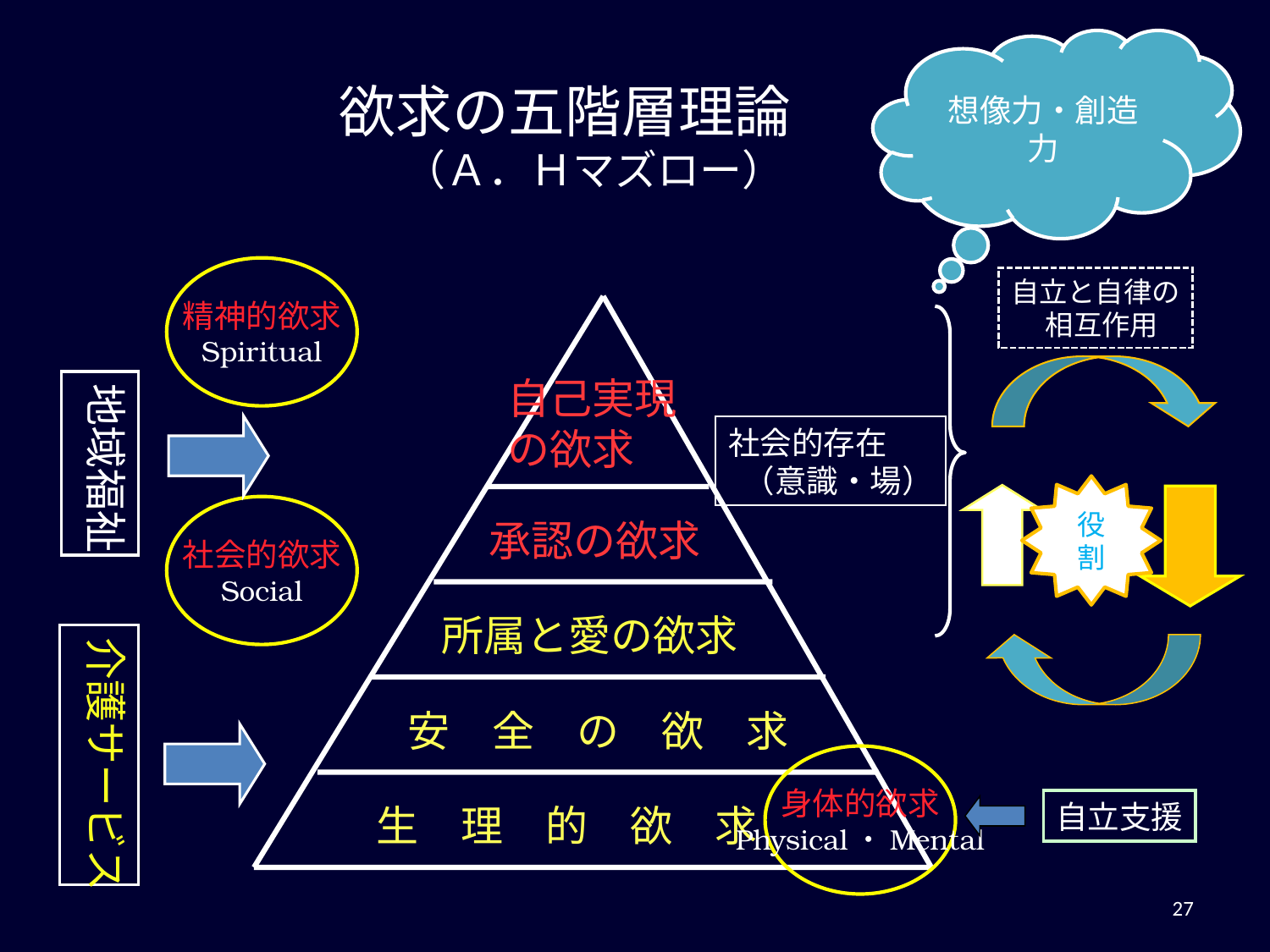

想像力・創造力
欲求の五階層理論
（Ａ．Ｈマズロー）

精神的欲求
Spiritual

自立と自律の
　 相互作用

自己実現
の欲求
地域福祉

社会的存在
 （意識・場）
役割

社会的欲求
Social
承認の欲求

所属と愛の欲求
介護サービス

安　全　の　欲　求

身体的欲求
Physical・Mental

自立支援
生　理　的　欲　求

27